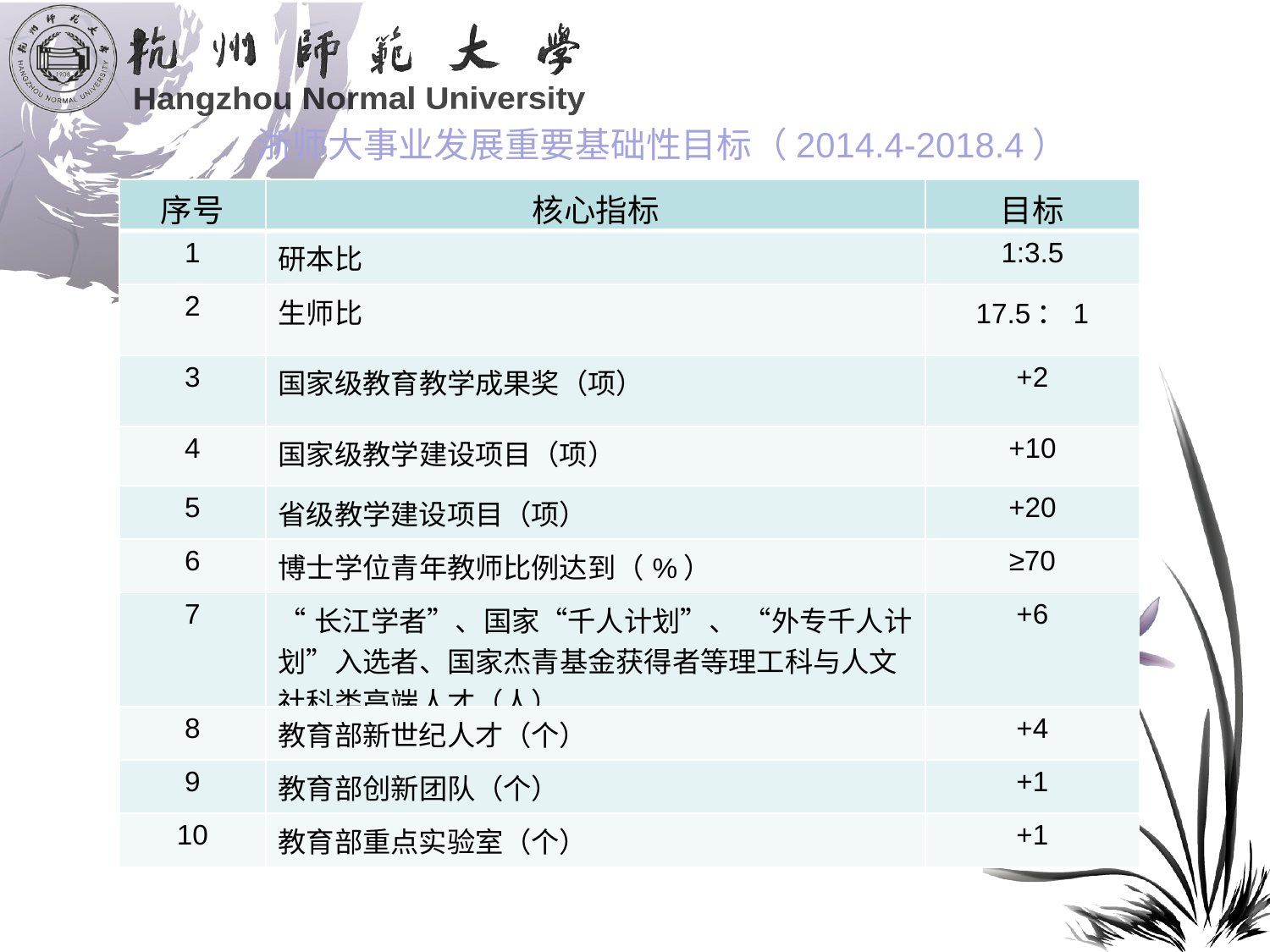

浙师大事业发展重要基础性目标（2014.4-2018.4）
| 序号 | 核心指标 | 目标 |
| --- | --- | --- |
| 1 | 研本比 | 1:3.5 |
| 2 | 生师比 | 17.5：1 |
| 3 | 国家级教育教学成果奖（项） | +2 |
| 4 | 国家级教学建设项目（项） | +10 |
| 5 | 省级教学建设项目（项） | +20 |
| 6 | 博士学位青年教师比例达到（%） | ≥70 |
| 7 | “长江学者”、国家“千人计划”、 “外专千人计划”入选者、国家杰青基金获得者等理工科与人文社科类高端人才（人） | +6 |
| 8 | 教育部新世纪人才（个） | +4 |
| 9 | 教育部创新团队（个） | +1 |
| 10 | 教育部重点实验室（个） | +1 |